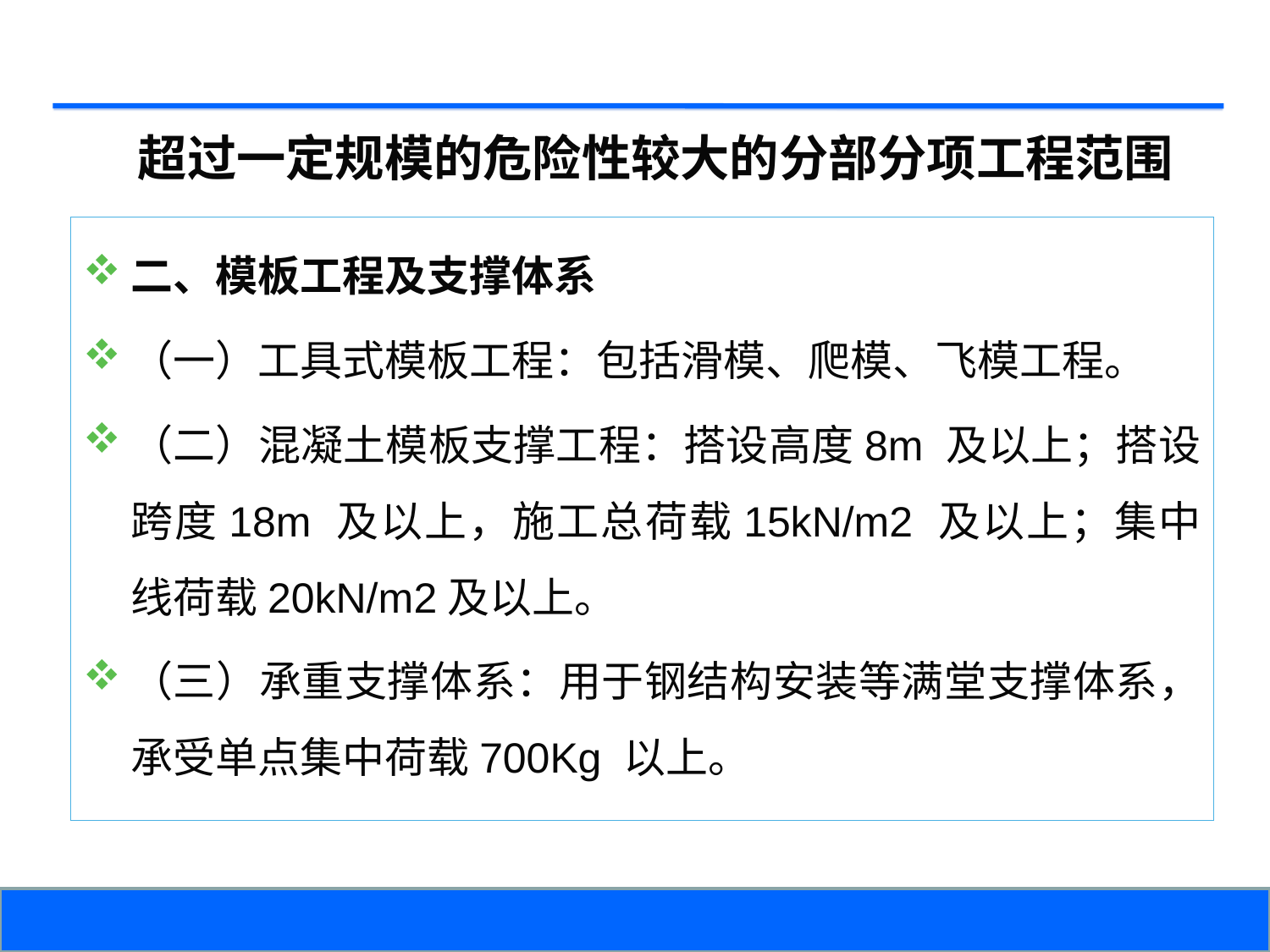

超过一定规模的危险性较大的分部分项工程范围
二、模板工程及支撑体系
（一）工具式模板工程：包括滑模、爬模、飞模工程。
（二）混凝土模板支撑工程：搭设高度8m 及以上；搭设跨度18m 及以上，施工总荷载15kN/m2 及以上；集中线荷载20kN/m2及以上。
（三）承重支撑体系：用于钢结构安装等满堂支撑体系，承受单点集中荷载700Kg 以上。